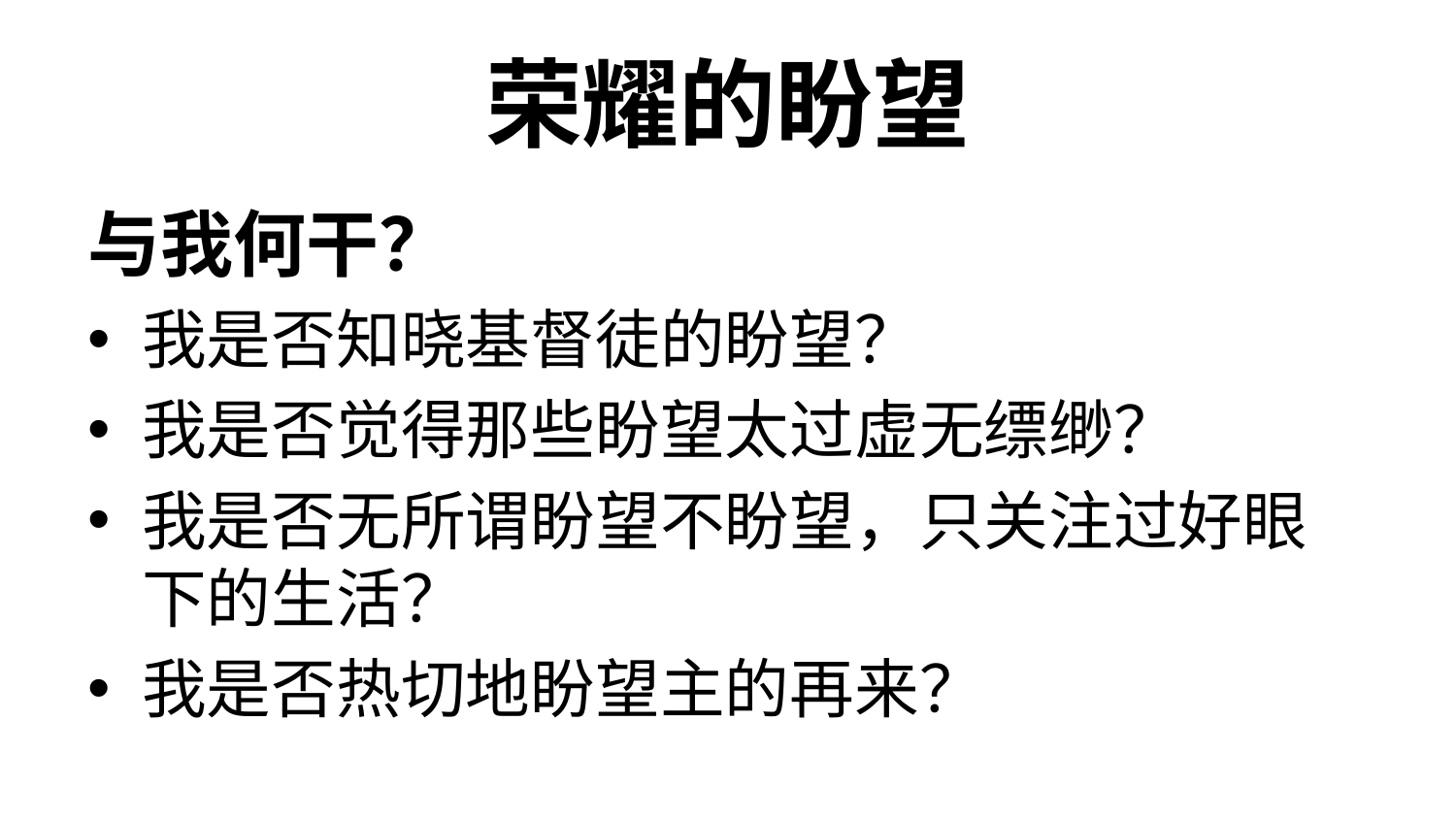

# 荣耀的盼望
与我何干？
我是否知晓基督徒的盼望？
我是否觉得那些盼望太过虚无缥缈？
我是否无所谓盼望不盼望，只关注过好眼下的生活？
我是否热切地盼望主的再来？